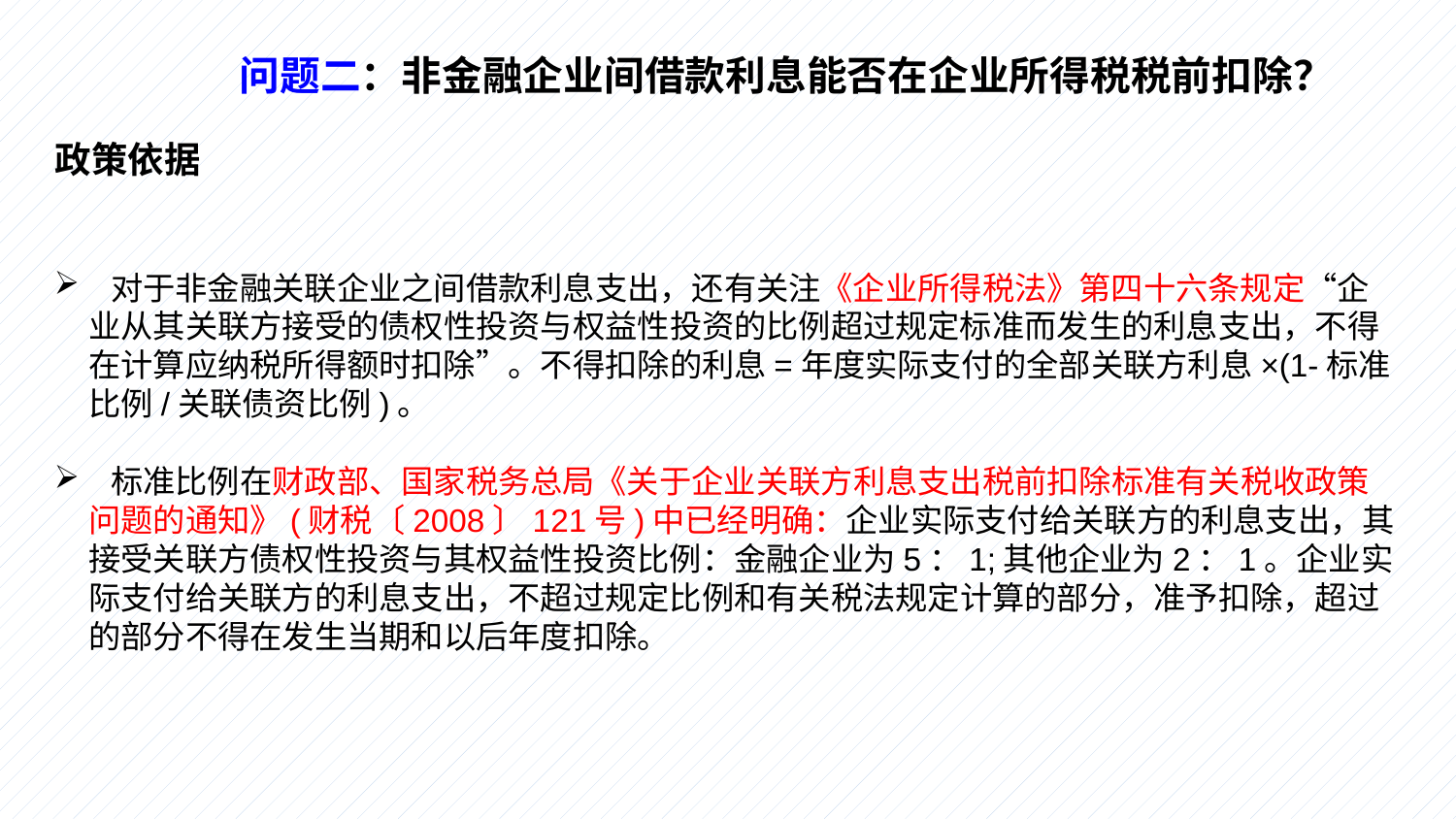

问题二：非金融企业间借款利息能否在企业所得税税前扣除？
政策依据
  对于非金融关联企业之间借款利息支出，还有关注《企业所得税法》第四十六条规定“企业从其关联方接受的债权性投资与权益性投资的比例超过规定标准而发生的利息支出，不得在计算应纳税所得额时扣除”。不得扣除的利息=年度实际支付的全部关联方利息×(1-标准比例/关联债资比例)。
  标准比例在财政部、国家税务总局《关于企业关联方利息支出税前扣除标准有关税收政策问题的通知》(财税〔2008〕121号)中已经明确：企业实际支付给关联方的利息支出，其接受关联方债权性投资与其权益性投资比例：金融企业为5：1;其他企业为2：1。企业实际支付给关联方的利息支出，不超过规定比例和有关税法规定计算的部分，准予扣除，超过的部分不得在发生当期和以后年度扣除。